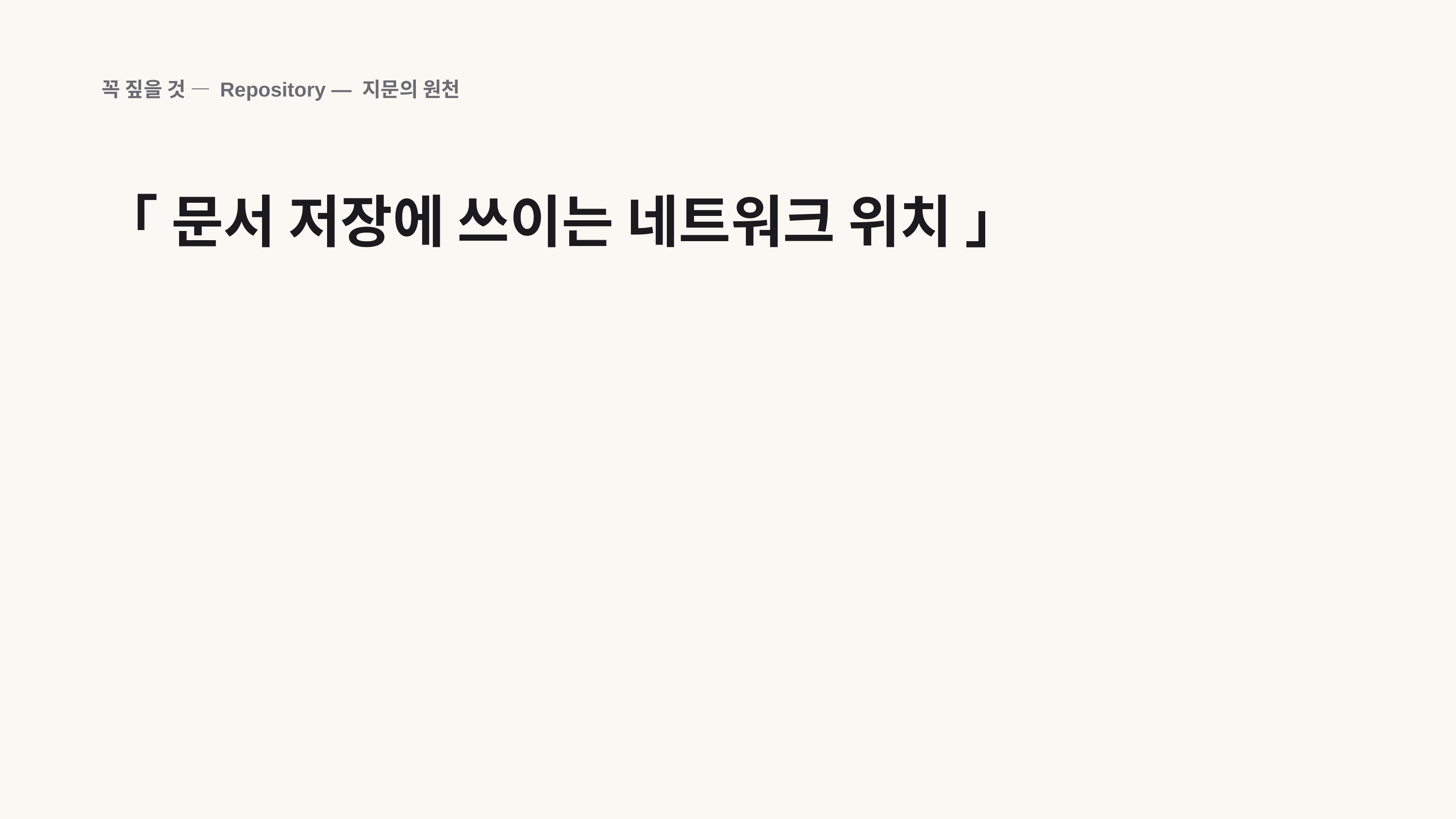

꼭 짚을 것 — Repository — 지문의 원천
「 문서 저장에 쓰이는 네트워크 위치 」